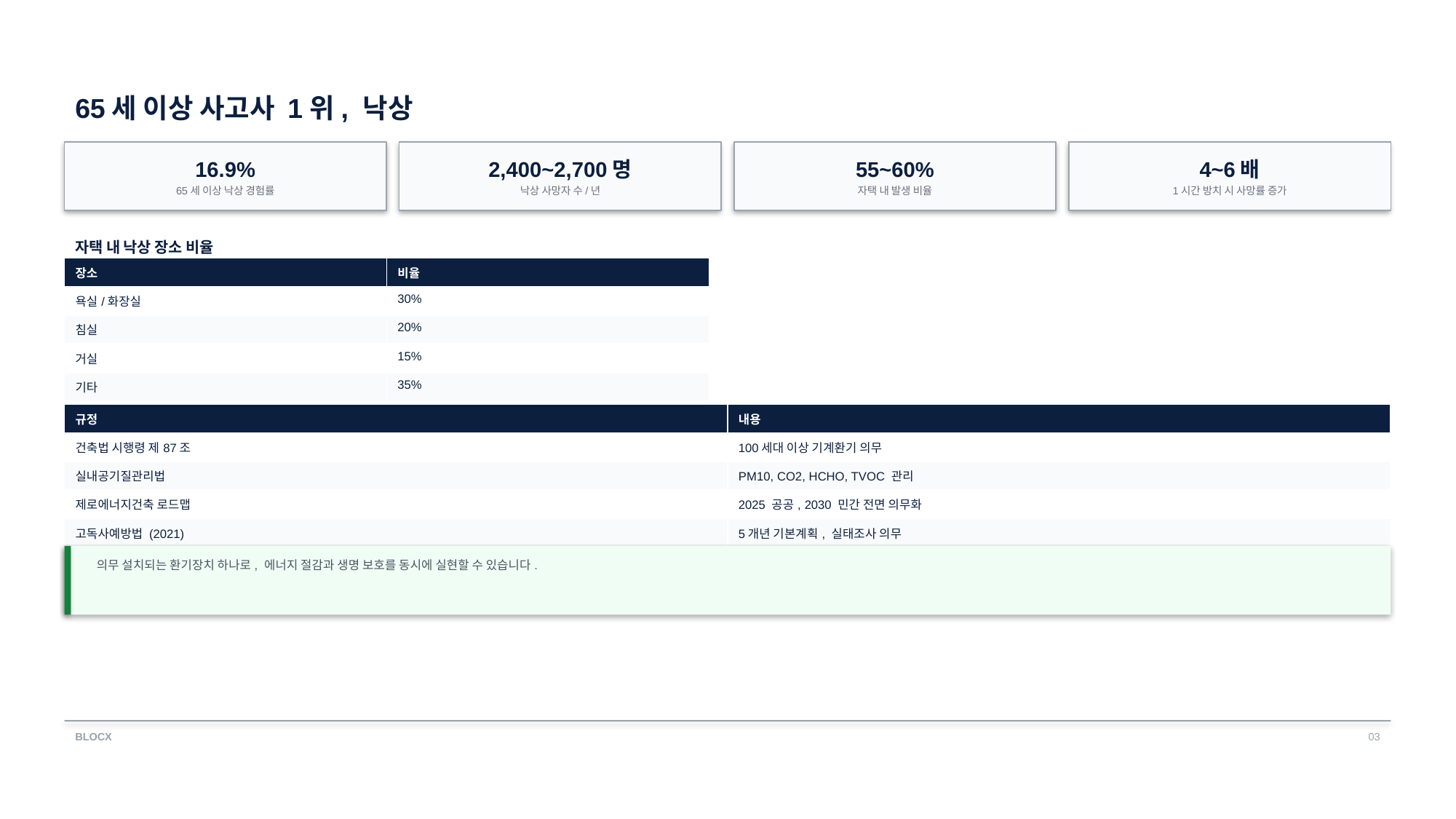

65세 이상 사고사 1위, 낙상

16.9%
2,400~2,700명
55~60%
4~6배
65세 이상 낙상 경험률
낙상 사망자 수/년
자택 내 발생 비율
1시간 방치 시 사망률 증가
자택 내 낙상 장소 비율
| 장소 | 비율 |
| --- | --- |
| 욕실/화장실 | 30% |
| 침실 | 20% |
| 거실 | 15% |
| 기타 | 35% |
| 규정 | 내용 |
| --- | --- |
| 건축법 시행령 제87조 | 100세대 이상 기계환기 의무 |
| 실내공기질관리법 | PM10, CO2, HCHO, TVOC 관리 |
| 제로에너지건축 로드맵 | 2025 공공, 2030 민간 전면 의무화 |
| 고독사예방법 (2021) | 5개년 기본계획, 실태조사 의무 |

의무 설치되는 환기장치 하나로, 에너지 절감과 생명 보호를 동시에 실현할 수 있습니다.

BLOCX
03